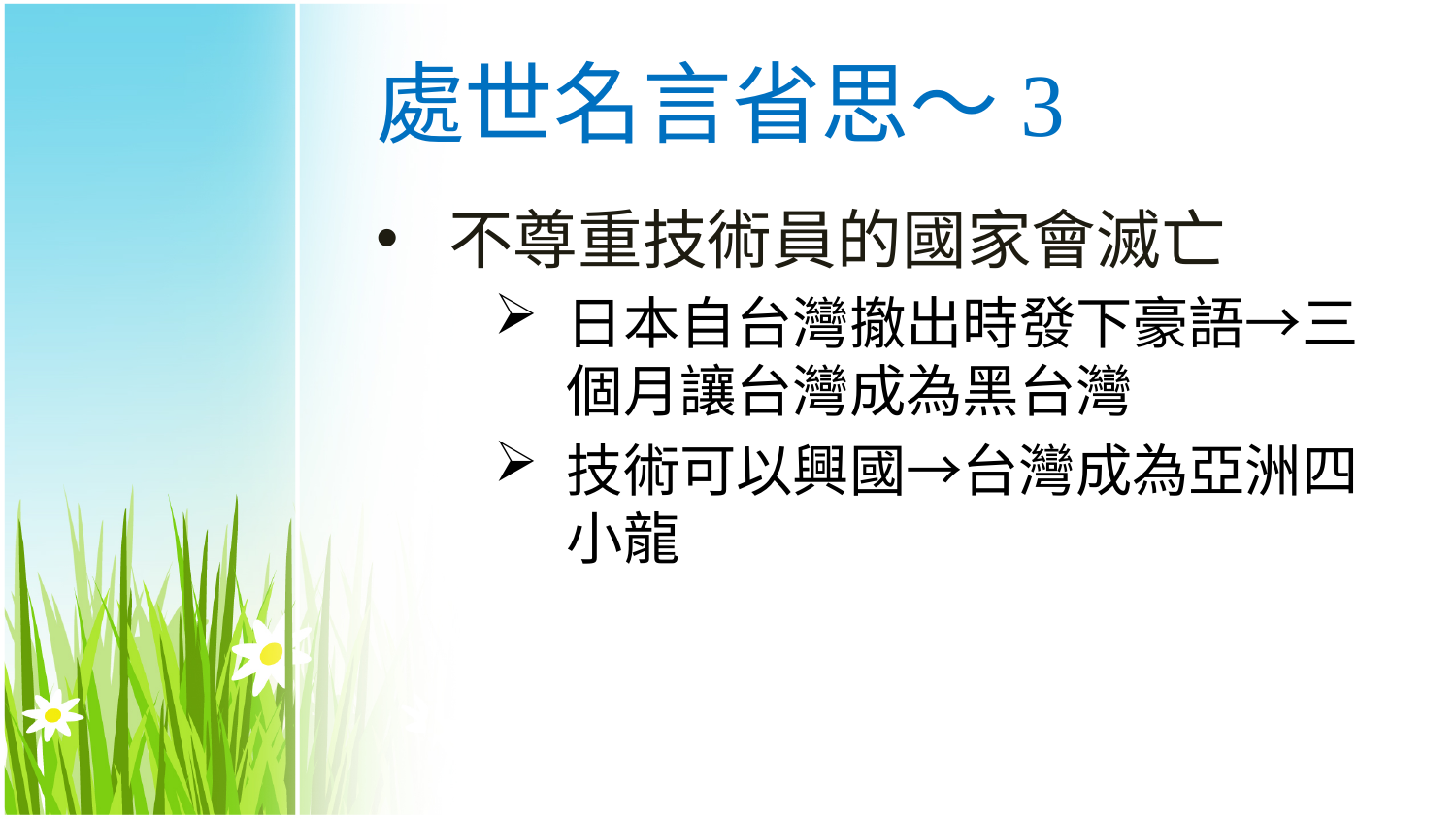

# 處世名言省思～3
不尊重技術員的國家會滅亡
日本自台灣撤出時發下豪語→三個月讓台灣成為黑台灣
技術可以興國→台灣成為亞洲四小龍